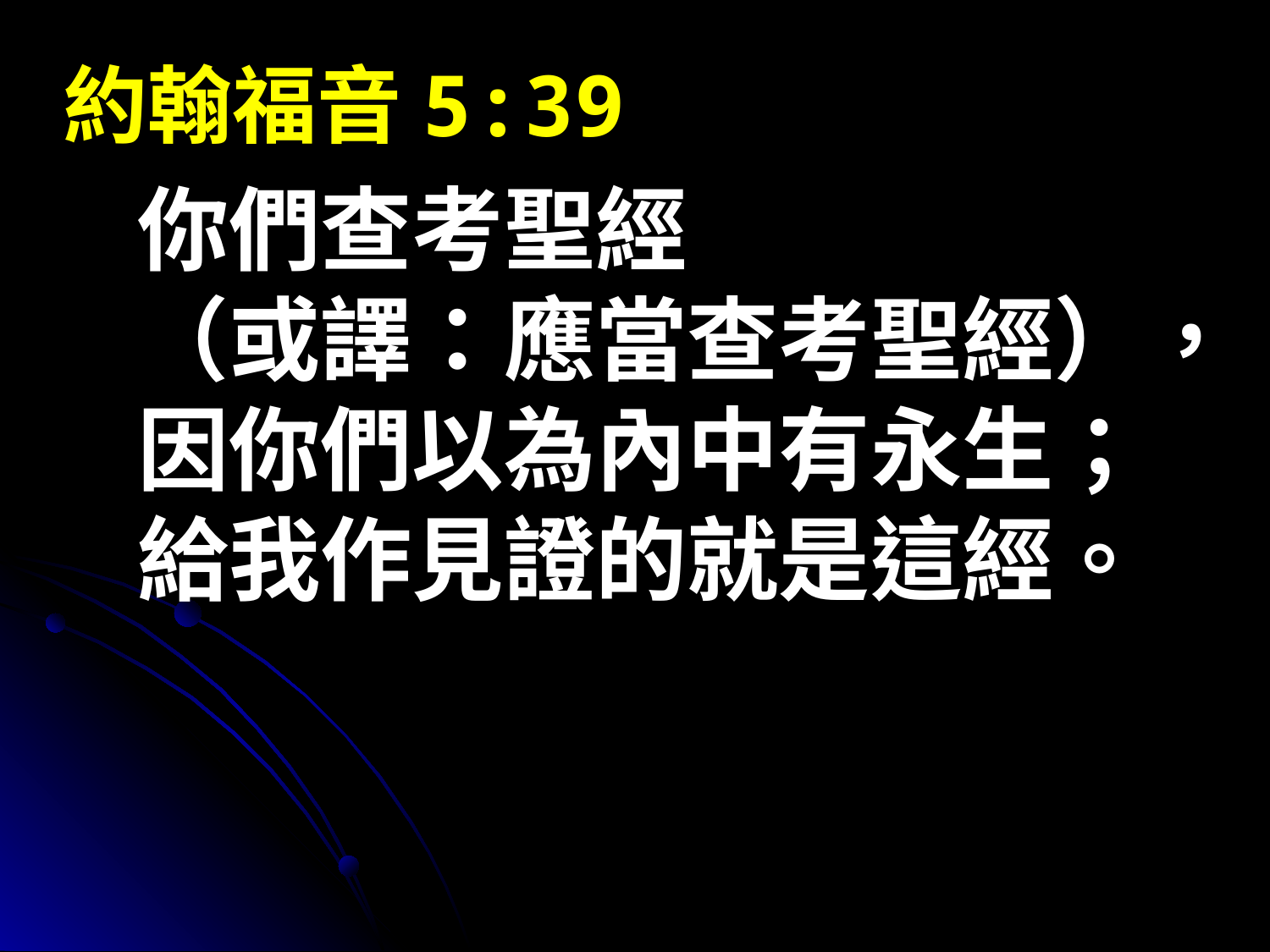

約翰福音5:39
你們查考聖經
（或譯：應當查考聖經），
因你們以為內中有永生；
給我作見證的就是這經。